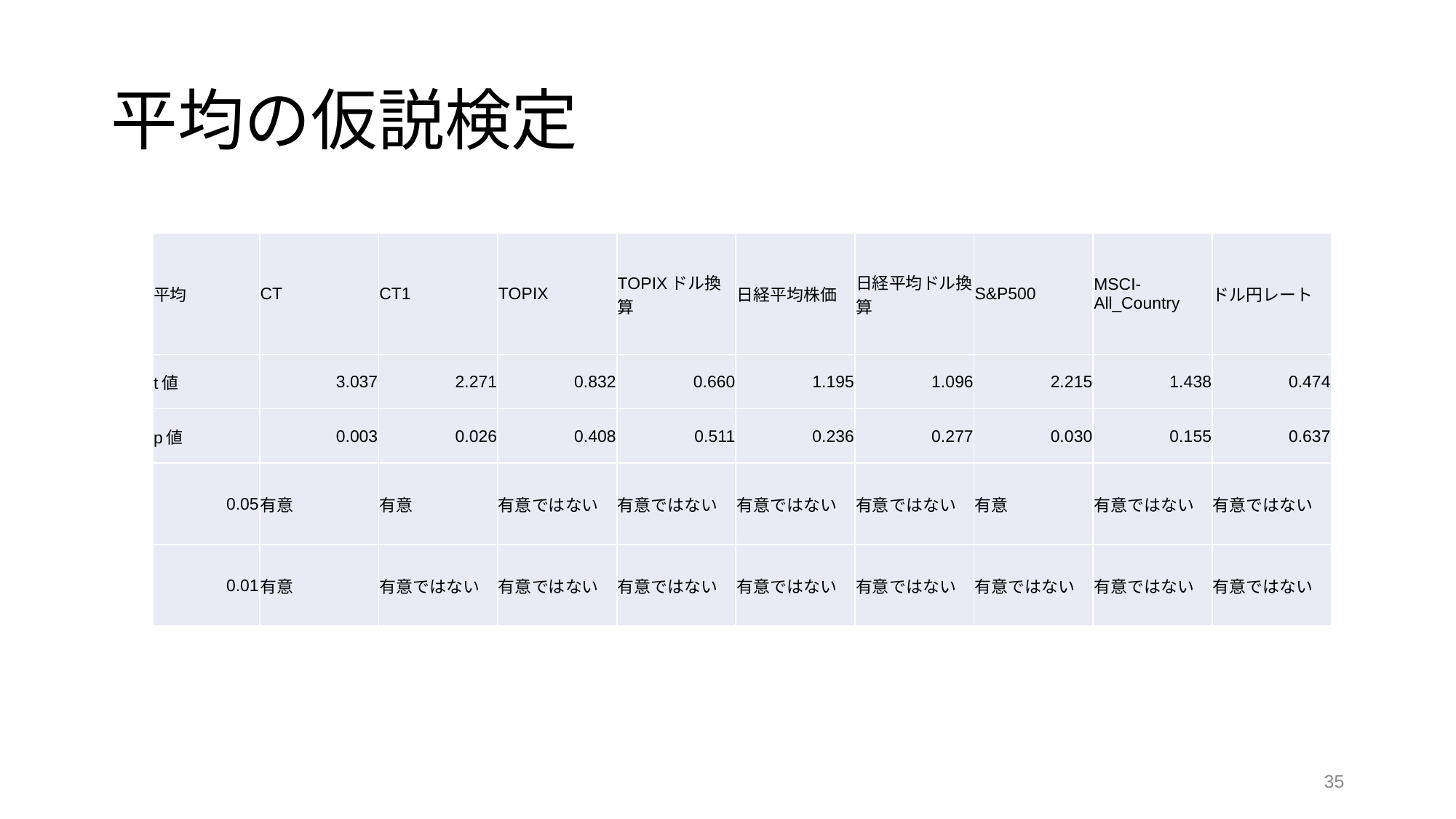

# 平均の仮説検定
| 平均 | CT | CT1 | TOPIX | TOPIXドル換算 | 日経平均株価 | 日経平均ドル換算 | S&P500 | MSCI-All\_Country | ドル円レート |
| --- | --- | --- | --- | --- | --- | --- | --- | --- | --- |
| t値 | 3.037 | 2.271 | 0.832 | 0.660 | 1.195 | 1.096 | 2.215 | 1.438 | 0.474 |
| p値 | 0.003 | 0.026 | 0.408 | 0.511 | 0.236 | 0.277 | 0.030 | 0.155 | 0.637 |
| 0.05 | 有意 | 有意 | 有意ではない | 有意ではない | 有意ではない | 有意ではない | 有意 | 有意ではない | 有意ではない |
| 0.01 | 有意 | 有意ではない | 有意ではない | 有意ではない | 有意ではない | 有意ではない | 有意ではない | 有意ではない | 有意ではない |
35